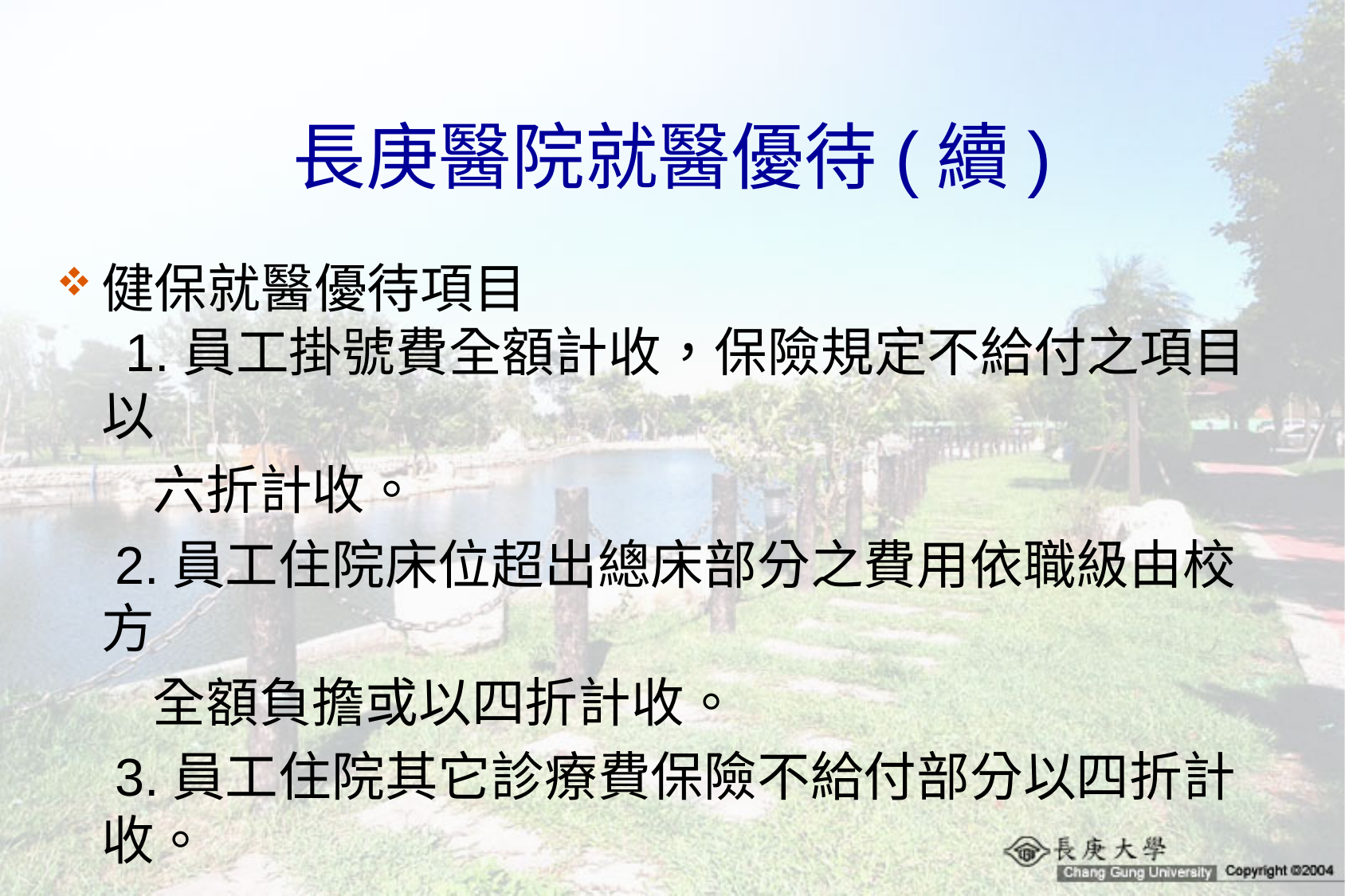

# 長庚醫院就醫優待(續)
健保就醫優待項目
 1.員工掛號費全額計收，保險規定不給付之項目以
       六折計收。
    2.員工住院床位超出總床部分之費用依職級由校方
       全額負擔或以四折計收。
    3.員工住院其它診療費保險不給付部分以四折計收。